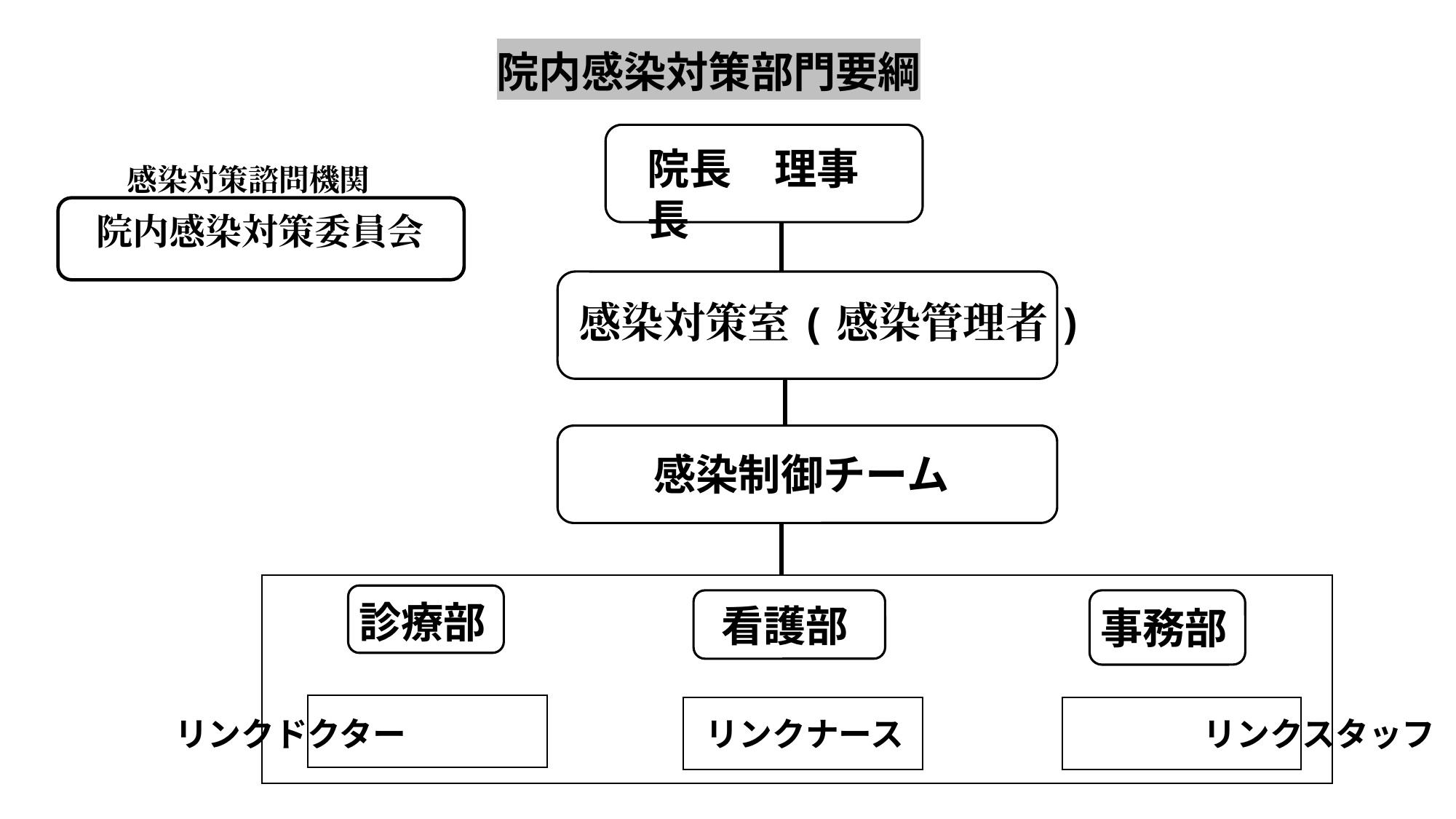

# 院内感染対策部門要綱

院長　理事長
　感染対策諮問機関
院内感染対策委員会

感染対策室(感染管理者)

感染制御チーム

診療部
看護部
事務部

リンクドクター　　　　　　　　　リンクナース　　　　　　　　　リンクスタッフ